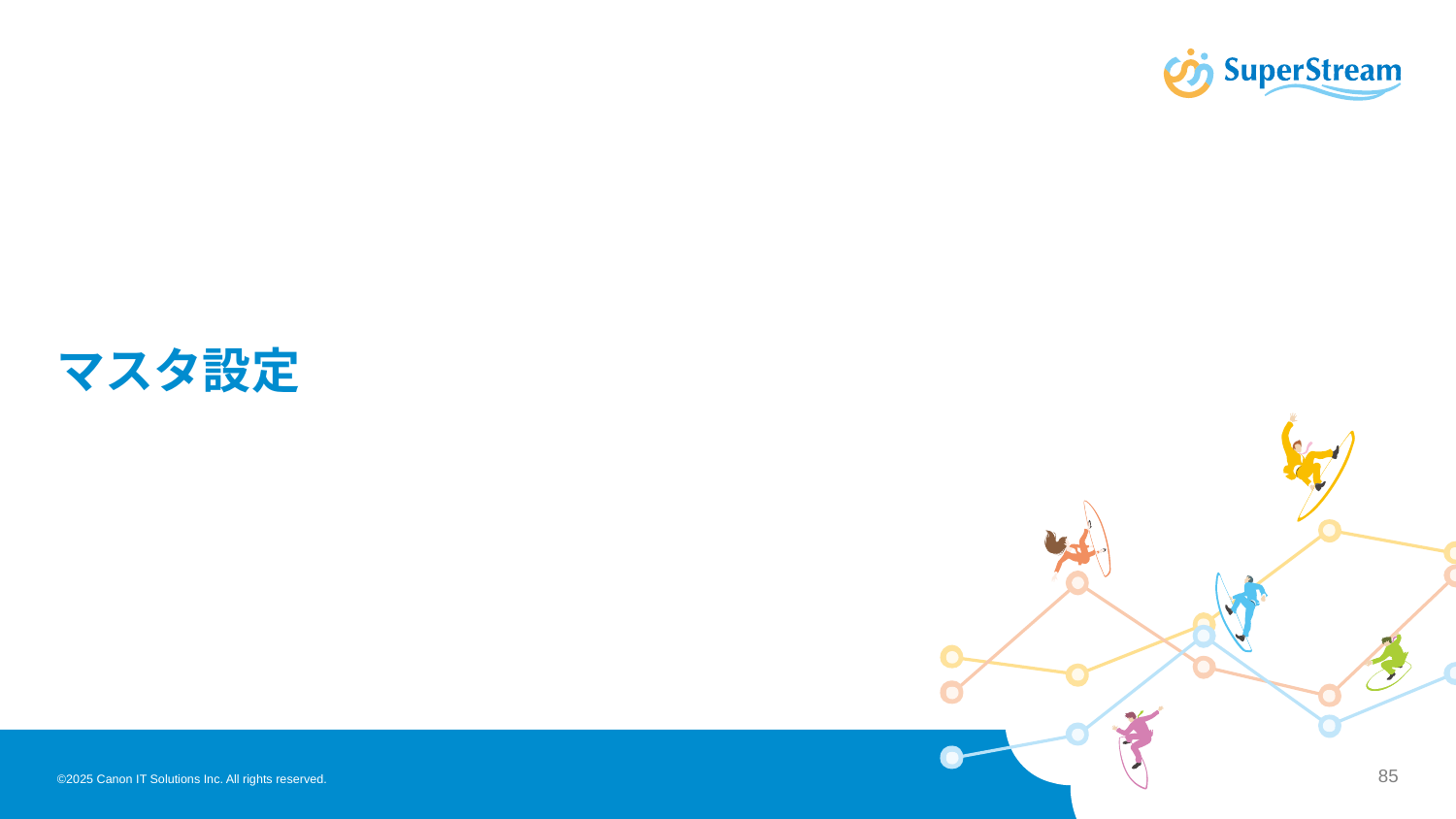

# マスタ設定
©2025 Canon IT Solutions Inc. All rights reserved.
85